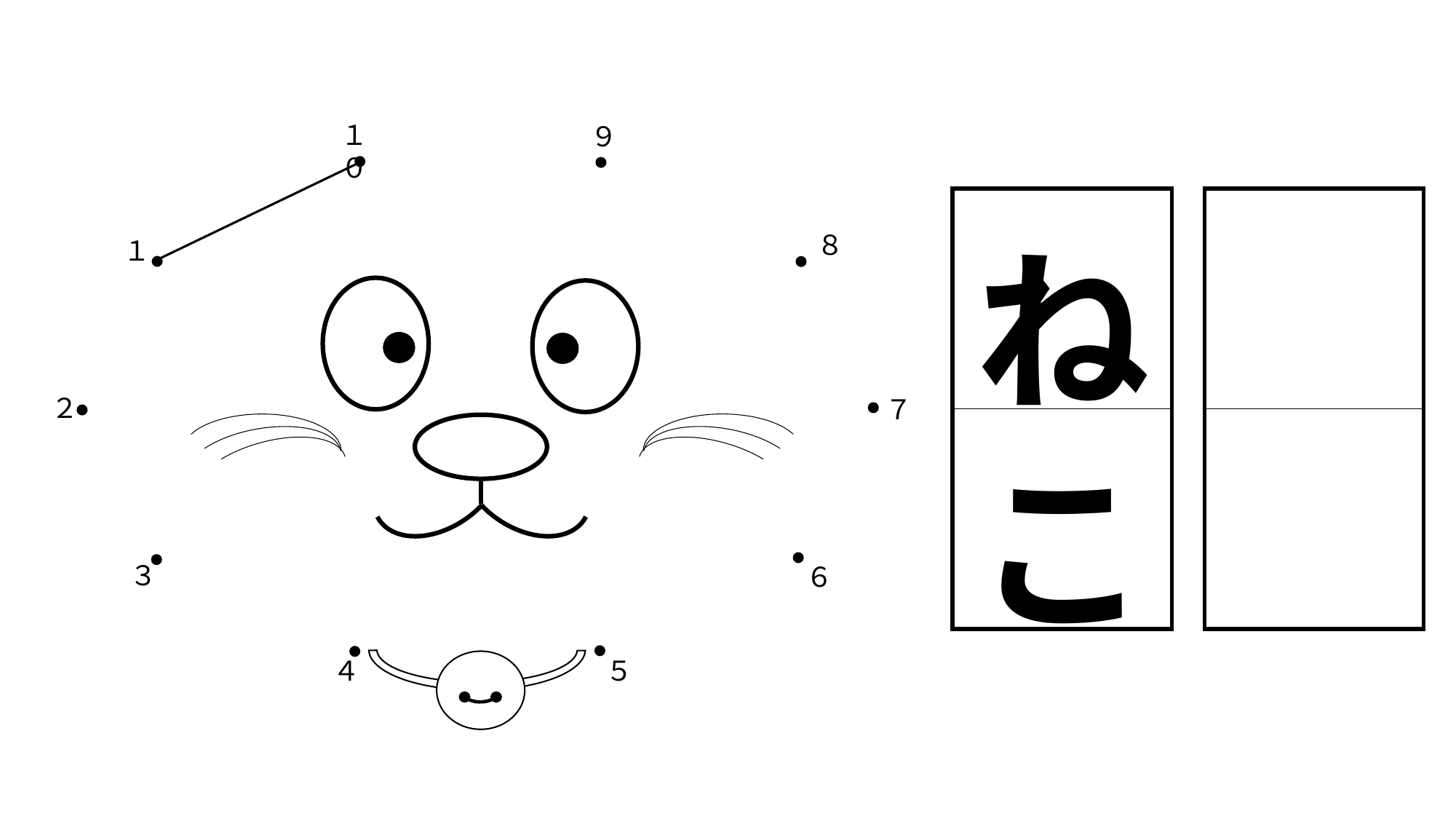

１０
９

８
１

２
７

３
６

５
４

| ね |
| --- |
| こ |
|  |
| --- |
|  |